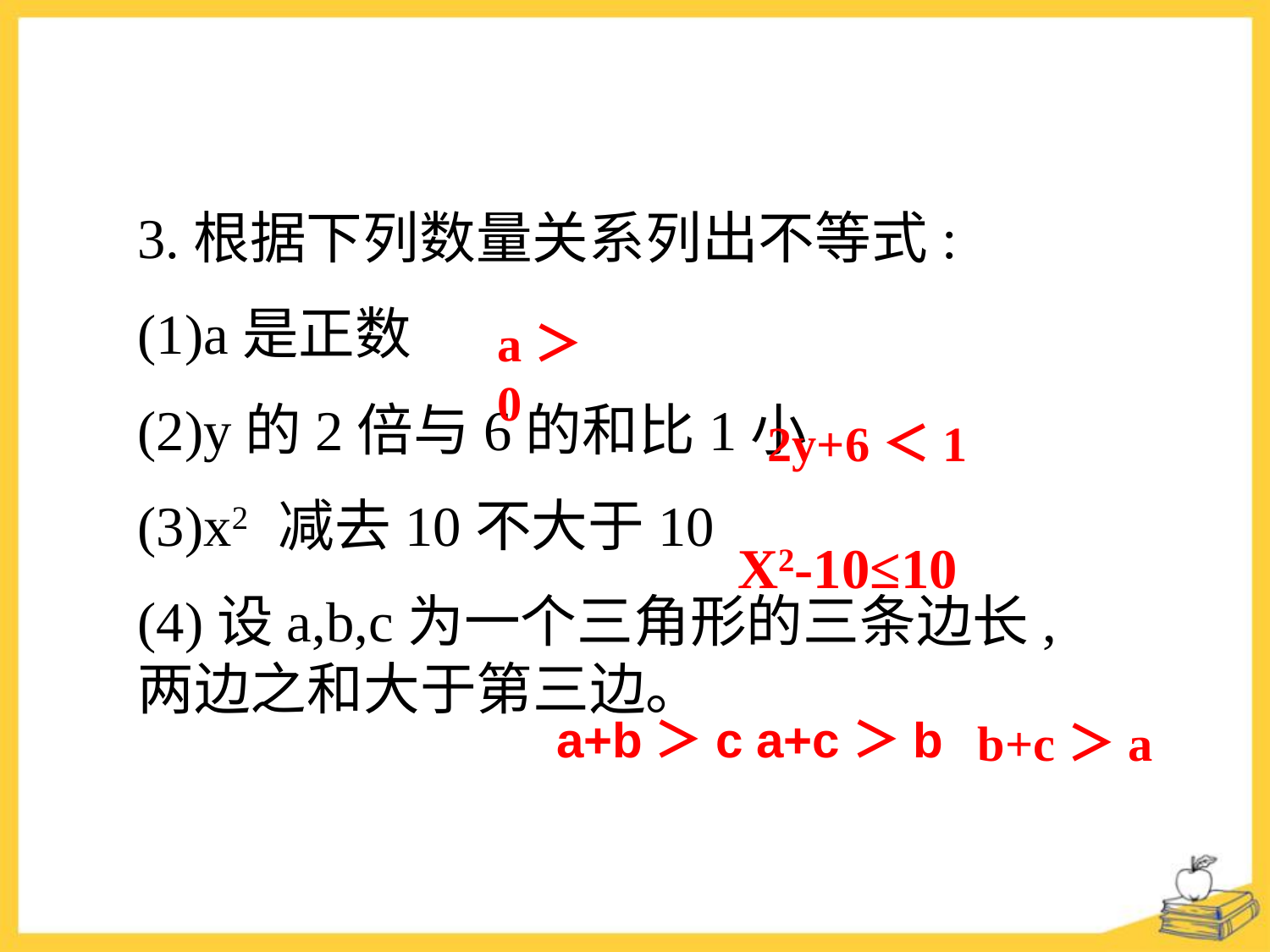

3.根据下列数量关系列出不等式:
(1)a是正数
(2)y的2倍与6的和比1小
(3)x2  减去10不大于10
(4)设a,b,c为一个三角形的三条边长,两边之和大于第三边。
a＞0
2y+6＜1
X2-10≤10
a+b＞c
a+c＞b
b+c＞a